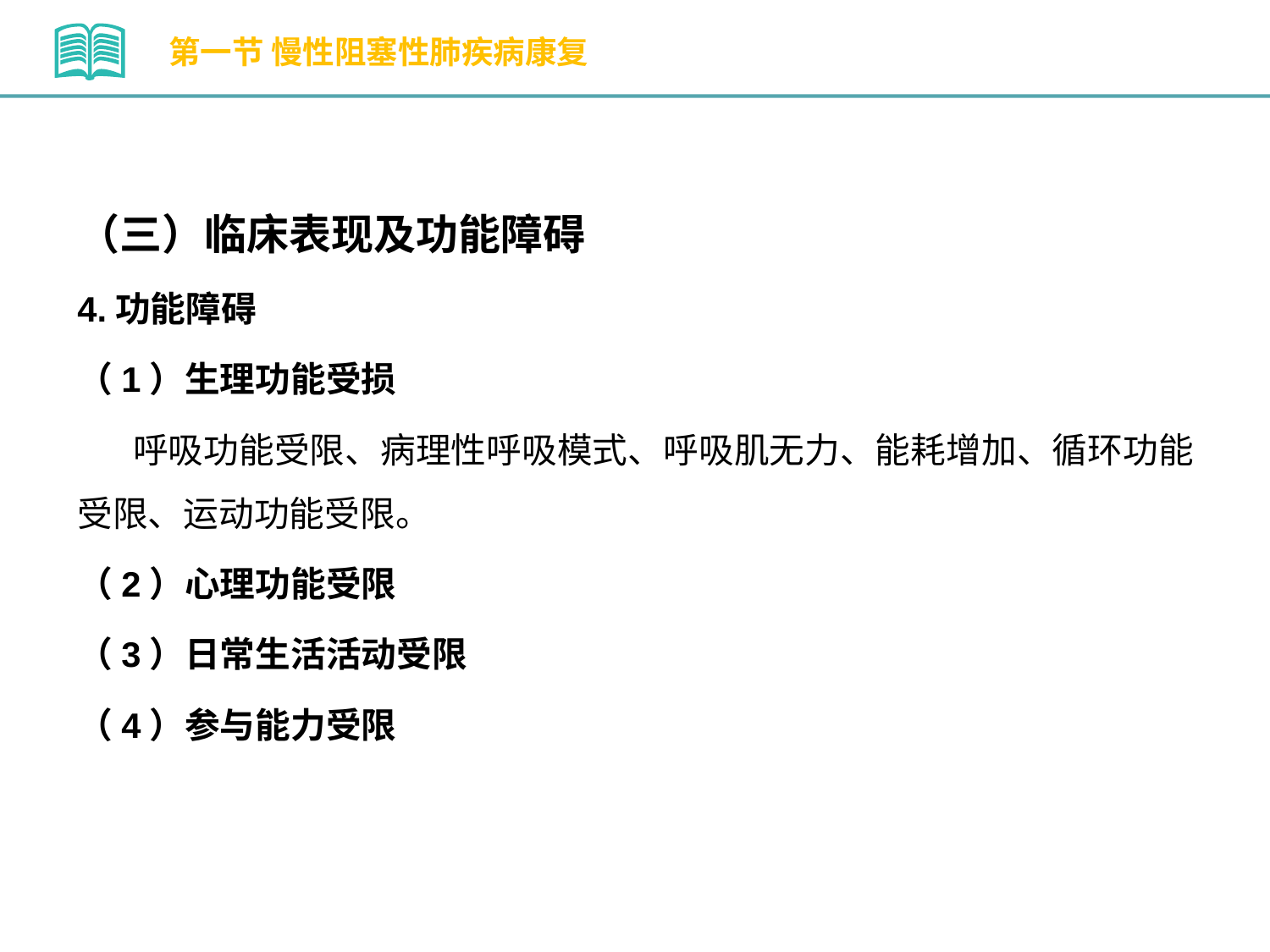

第一节 慢性阻塞性肺疾病康复
（三）临床表现及功能障碍
4.功能障碍
（1）生理功能受损
      呼吸功能受限、病理性呼吸模式、呼吸肌无力、能耗增加、循环功能受限、运动功能受限。
（2）心理功能受限
（3）日常生活活动受限
（4）参与能力受限